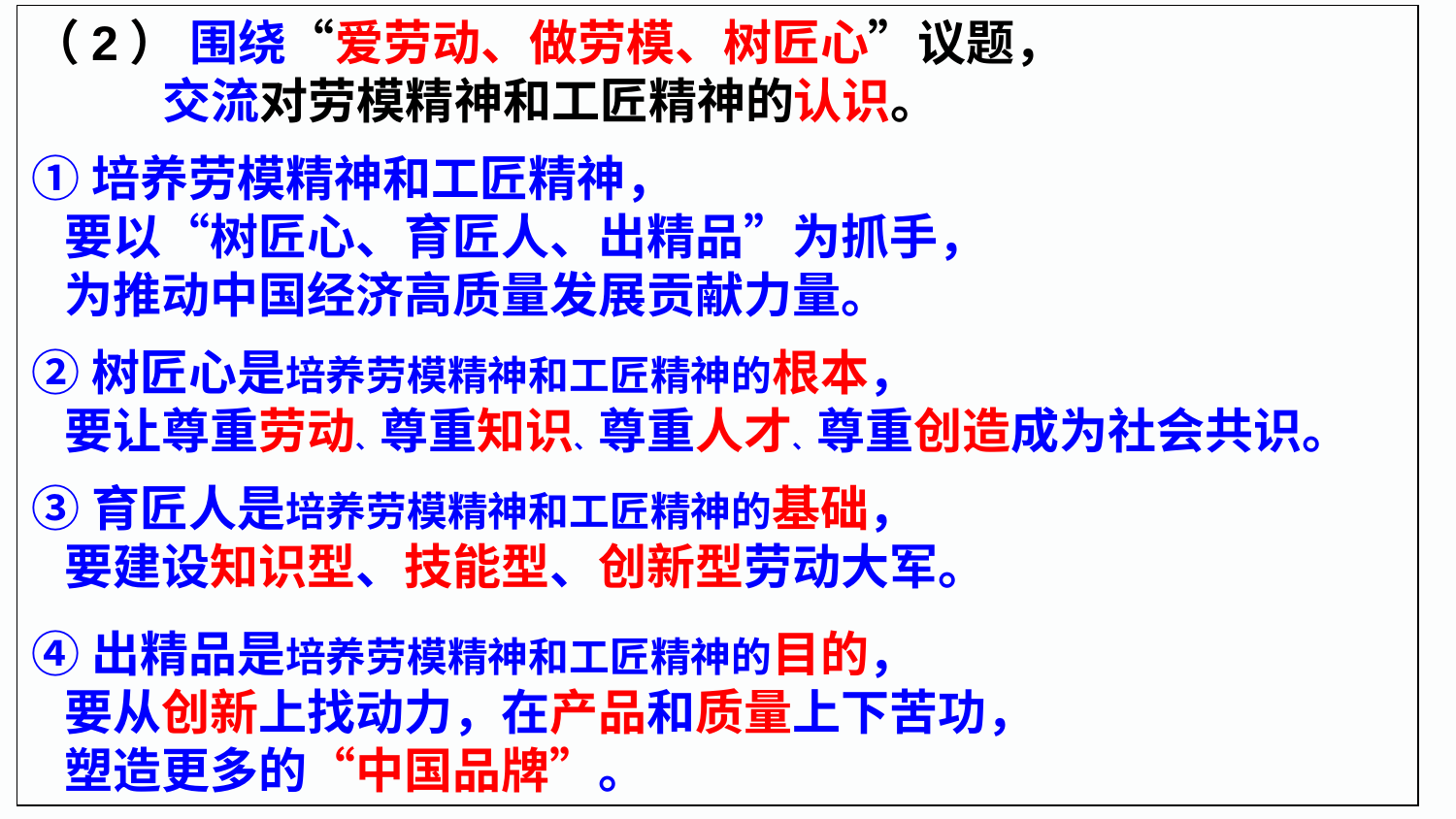

（2） 围绕“爱劳动、做劳模、树匠心”议题，
           交流对劳模精神和工匠精神的认识。

①培养劳模精神和工匠精神，
  要以“树匠心、育匠人、出精品”为抓手，
  为推动中国经济高质量发展贡献力量。

②树匠心是培养劳模精神和工匠精神的根本，
  要让尊重劳动、尊重知识、尊重人才、尊重创造成为社会共识。

③育匠人是培养劳模精神和工匠精神的基础，
  要建设知识型、技能型、创新型劳动大军。

④出精品是培养劳模精神和工匠精神的目的，
  要从创新上找动力，在产品和质量上下苦功，
  塑造更多的“中国品牌”。